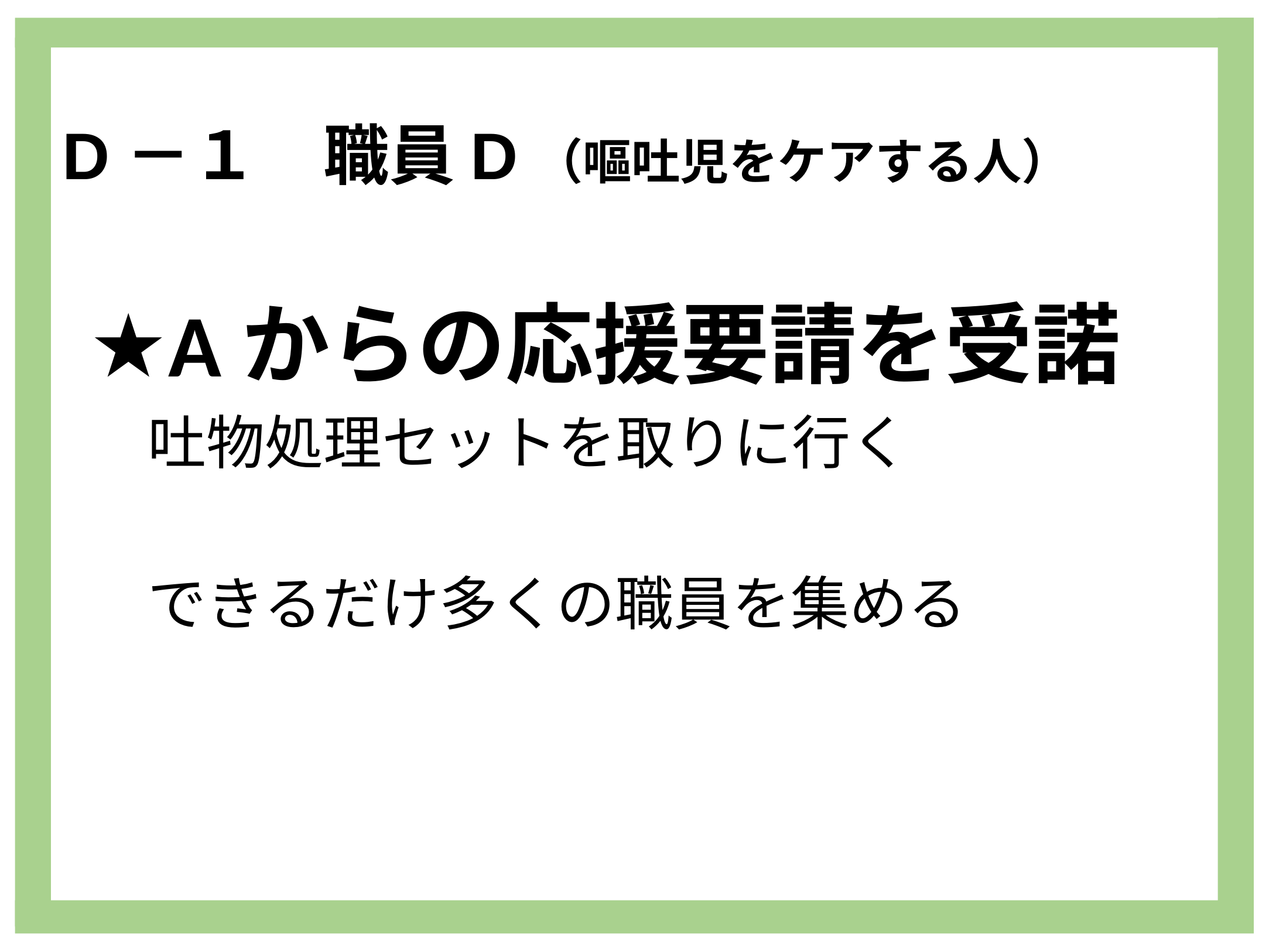

# D－１　職員D（嘔吐児をケアする人）
★Aからの応援要請を受諾
　吐物処理セットを取りに行く

　できるだけ多くの職員を集める